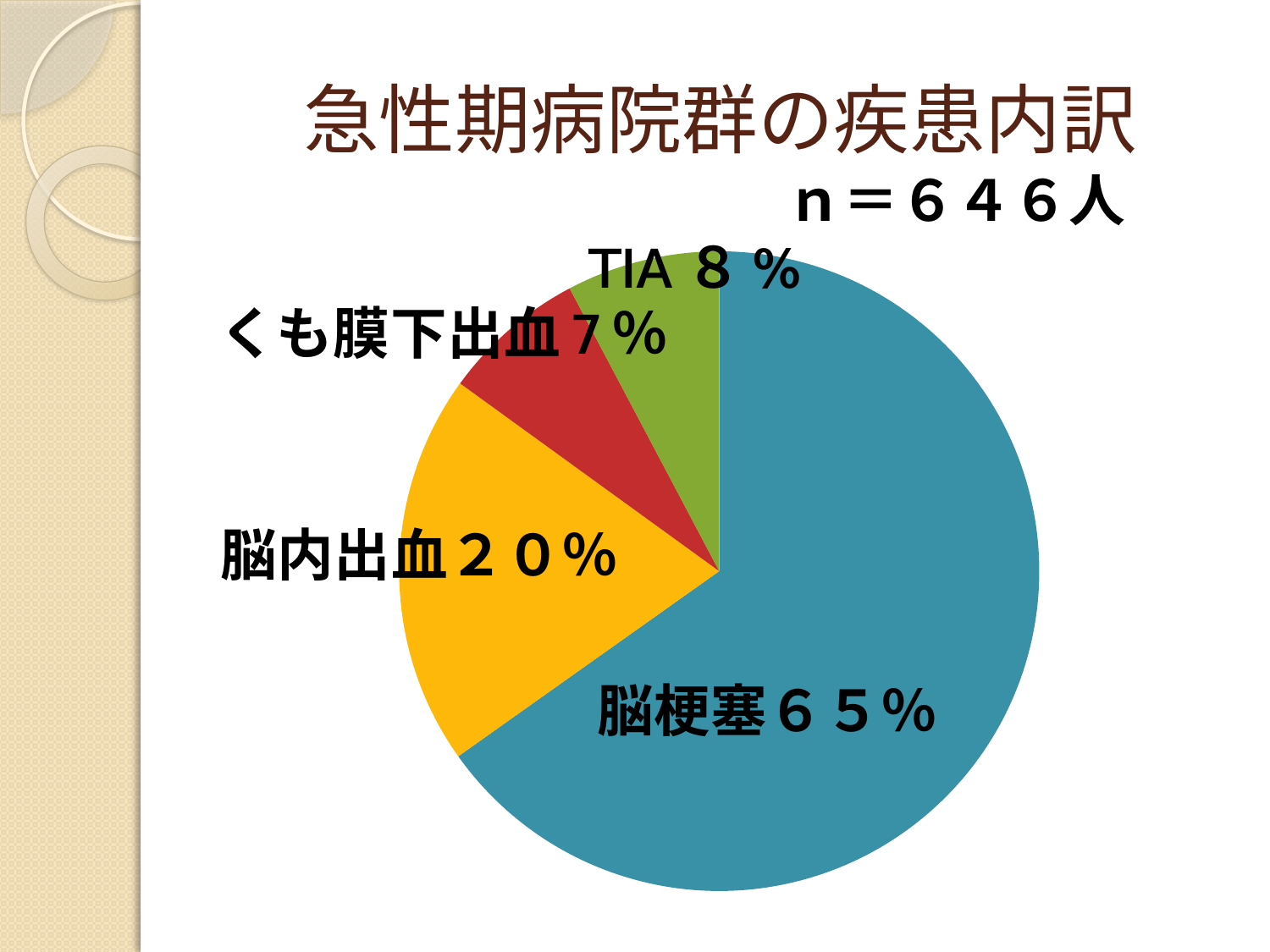

# 急性期病院群の疾患内訳
ｎ＝６４６人

### Chart

| Category | 患者数 |
|---|---|
| 脳梗塞 | 421.0 |
| 脳内出血 | 128.0 |
| くも膜下出血 | 47.0 |
| 一過性脳虚血発作 | 50.0 |